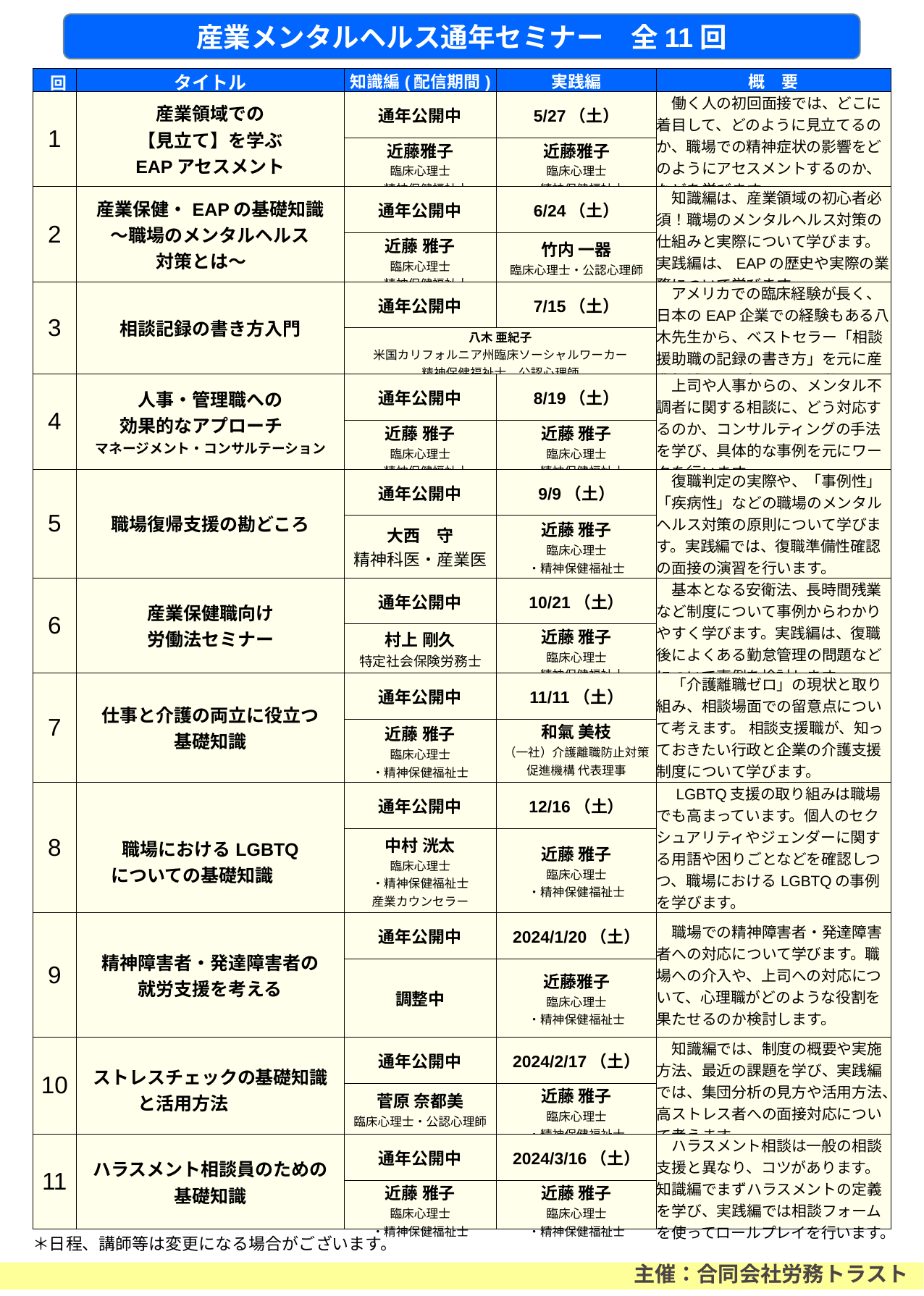

産業メンタルヘルス通年セミナー　全11回
| 回 | タイトル | 知識編(配信期間) | 実践編 | 概　要 |  |
| --- | --- | --- | --- | --- | --- |
| 1 | 産業領域での 【見立て】を学ぶ EAPアセスメント | 通年公開中 | 5/27（土） | 働く人の初回面接では、どこに着目して、どのように見立てるのか、職場での精神症状の影響をどのようにアセスメントするのか、などを学びます。 |  |
|  |  | 近藤雅子 臨床心理士 ・精神保健福祉士 | 近藤雅子 臨床心理士 ・精神保健福祉士 |  |  |
| 2 | 産業保健・EAPの基礎知識 ～職場のメンタルヘルス 対策とは～ | 通年公開中 | 6/24（土） | 知識編は、産業領域の初心者必須！職場のメンタルヘルス対策の仕組みと実際について学びます。実践編は、EAPの歴史や実際の業務について学びます。 |  |
|  |  | 近藤 雅子 臨床心理士 ・精神保健福祉士 | 竹内 一器 臨床心理士・公認心理師 |  |  |
| 3 | 相談記録の書き方入門 | 通年公開中 | 7/15（土） | アメリカでの臨床経験が長く、日本のEAP企業での経験もある八木先生から、ベストセラー「相談援助職の記録の書き方」を元に産業領域での記録について学びます。 |  |
|  |  | 八木 亜紀子 米国カリフォルニア州臨床ソーシャルワーカー 精神保健福祉士　公認心理師 |  |  |  |
| 4 | 人事・管理職への 効果的なアプローチ　 マネージメント・コンサルテーション | 通年公開中 | 8/19（土） | 上司や人事からの、メンタル不調者に関する相談に、どう対応するのか、コンサルティングの手法を学び、具体的な事例を元にワークを行います。 |  |
|  |  | 近藤 雅子 臨床心理士 ・精神保健福祉士 | 近藤 雅子 臨床心理士 ・精神保健福祉士 |  |  |
| 5 | 職場復帰支援の勘どころ | 通年公開中 | 9/9（土） | 復職判定の実際や、「事例性」「疾病性」などの職場のメンタルヘルス対策の原則について学びます。実践編では、復職準備性確認の面接の演習を行います。 |  |
|  |  | 大西　守 精神科医・産業医 | 近藤 雅子 臨床心理士 ・精神保健福祉士 |  |  |
| 6 | 産業保健職向け 労働法セミナー | 通年公開中 | 10/21（土） | 基本となる安衛法、長時間残業など制度について事例からわかりやすく学びます。実践編は、復職後によくある勤怠管理の問題などについて事例を検討します。 |  |
|  |  | 村上 剛久 特定社会保険労務士 | 近藤 雅子 臨床心理士 ・精神保健福祉士 |  |  |
| 7 | 仕事と介護の両立に役立つ 基礎知識 | 通年公開中 | 11/11（土） | 「介護離職ゼロ」の現状と取り組み、相談場面での留意点について考えます。 相談支援職が、知っておきたい行政と企業の介護支援制度について学びます。 |  |
|  |  | 近藤 雅子 臨床心理士 ・精神保健福祉士 | 和氣 美枝 （一社）介護離職防止対策 促進機構 代表理事 |  |  |
| 8 | 職場におけるLGBTQ についての基礎知識 | 通年公開中 | 12/16（土） | LGBTQ支援の取り組みは職場でも高まっています。個人のセクシュアリティやジェンダーに関する用語や困りごとなどを確認しつつ、職場におけるLGBTQの事例を学びます。 |  |
|  |  | 中村 洸太 臨床心理士 ・精神保健福祉士 産業カウンセラー | 近藤 雅子 臨床心理士 ・精神保健福祉士 |  |  |
| 9 | 精神障害者・発達障害者の 就労支援を考える | 通年公開中 | 2024/1/20（土） | 職場での精神障害者・発達障害者への対応について学びます。職場への介入や、上司への対応について、心理職がどのような役割を果たせるのか検討します。 |  |
|  |  | 調整中 | 近藤雅子 臨床心理士 ・精神保健福祉士 |  |  |
| 10 | ストレスチェックの基礎知識 と活用方法 | 通年公開中 | 2024/2/17（土） | 知識編では、制度の概要や実施方法、最近の課題を学び、実践編では、集団分析の見方や活用方法、高ストレス者への面接対応について考えます。 |  |
|  |  | 菅原 奈都美 臨床心理士・公認心理師 | 近藤 雅子 臨床心理士 ・精神保健福祉士 |  |  |
| 11 | ハラスメント相談員のための 基礎知識 | 通年公開中 | 2024/3/16（土） | ハラスメント相談は一般の相談支援と異なり、コツがあります。知識編でまずハラスメントの定義を学び、実践編では相談フォームを使ってロールプレイを行います。 |  |
|  |  | 近藤 雅子 臨床心理士 ・精神保健福祉士 | 近藤 雅子 臨床心理士 ・精神保健福祉士 |  |  |
| ＊日程、講師等は変更になる場合がございます。 |  |  |  |  |  |
 主催：合同会社労務トラスト
産業メンタルヘルス通年セミナー公式WEBサイト